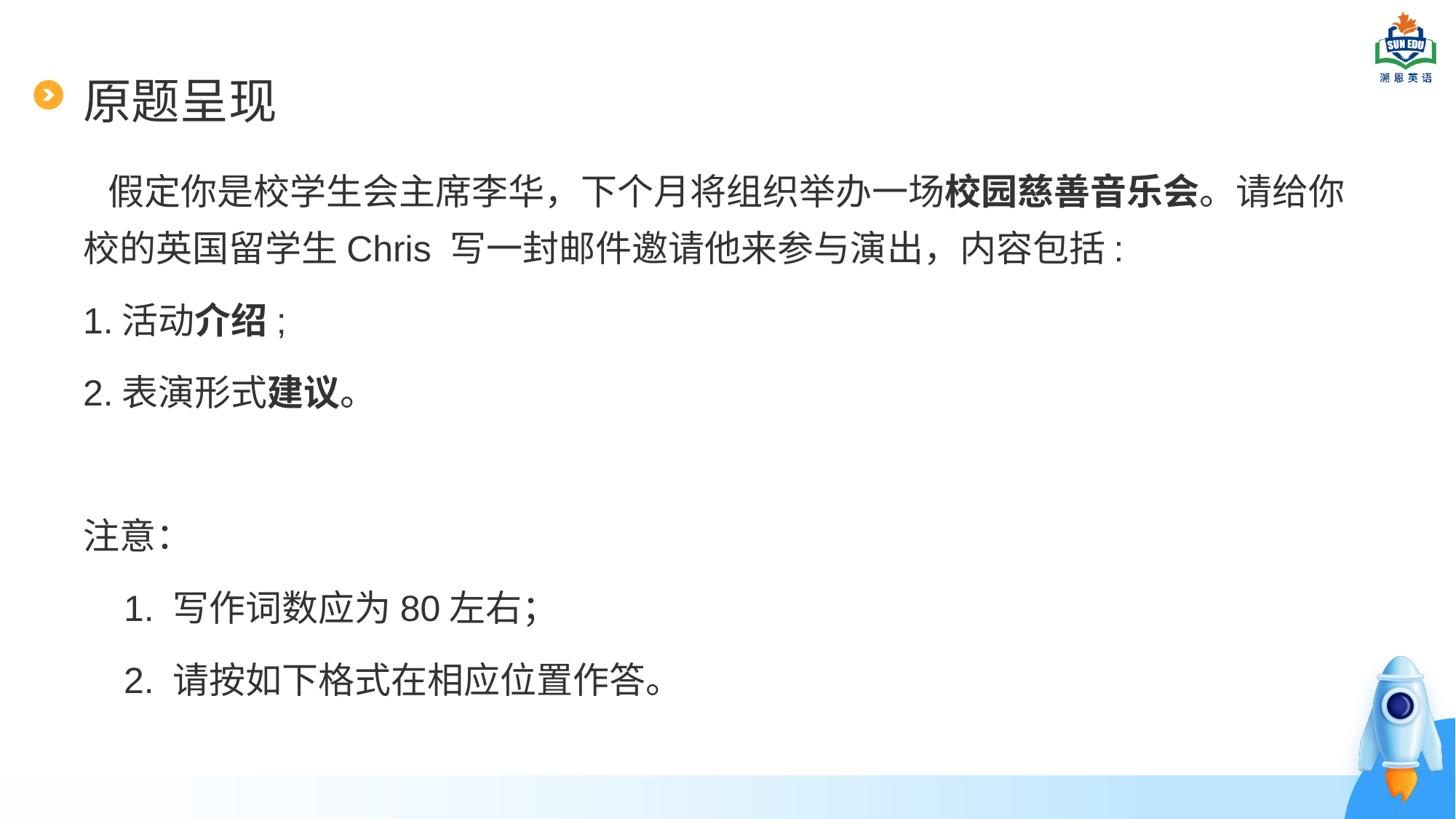

# 原题呈现
  假定你是校学生会主席李华，下个月将组织举办一场校园慈善音乐会。请给你校的英国留学生Chris 写一封邮件邀请他来参与演出，内容包括:
1.活动介绍;
2.表演形式建议。

注意：
    1. 写作词数应为80左右；
    2. 请按如下格式在相应位置作答。